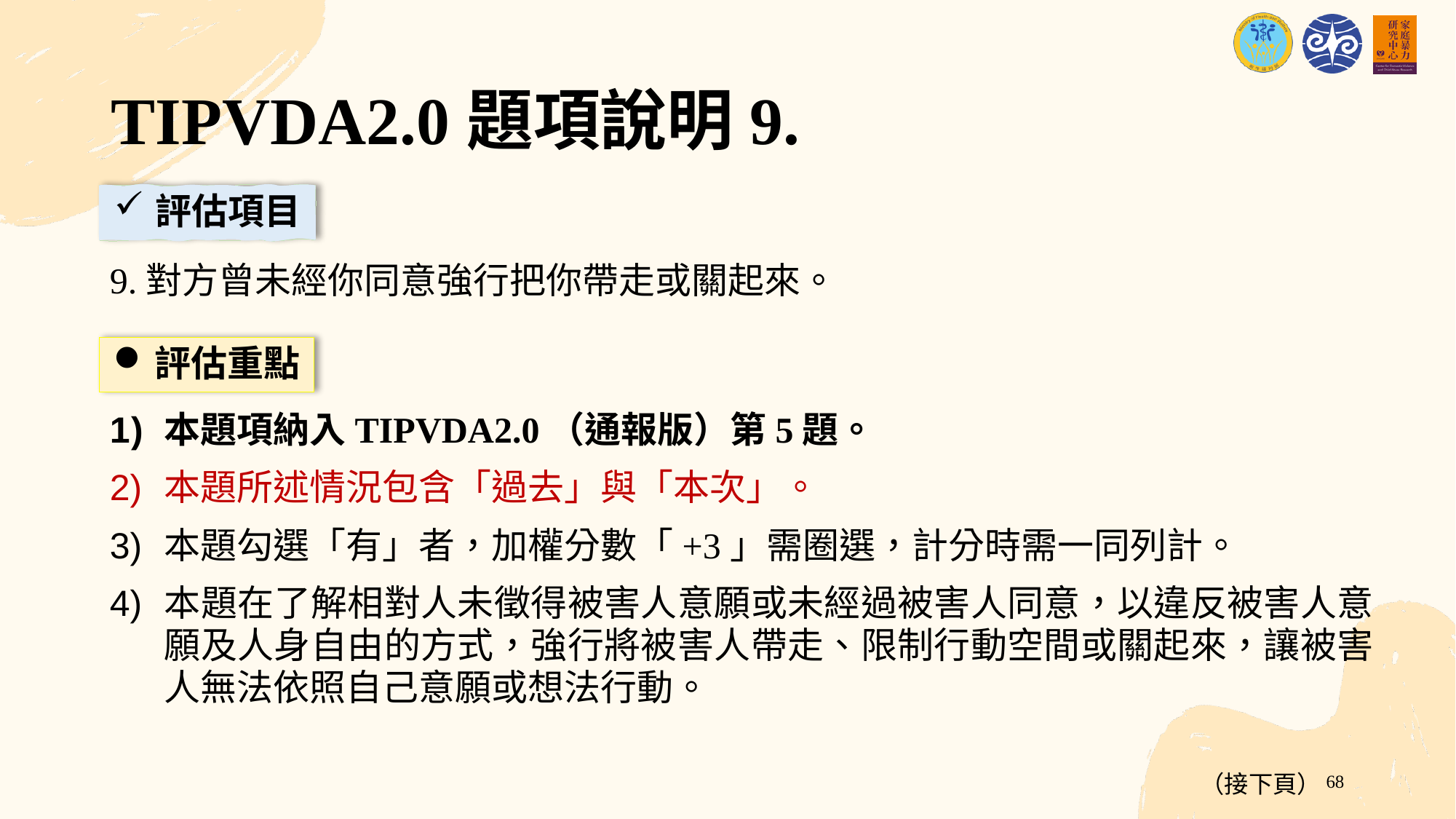

# TIPVDA2.0題項說明9.
評估項目
9.對方曾未經你同意強行把你帶走或關起來。
評估重點
本題項納入TIPVDA2.0（通報版）第5題。
本題所述情況包含「過去」與「本次」。
本題勾選「有」者，加權分數「+3」需圈選，計分時需一同列計。
本題在了解相對人未徵得被害人意願或未經過被害人同意，以違反被害人意願及人身自由的方式，強行將被害人帶走、限制行動空間或關起來，讓被害人無法依照自己意願或想法行動。
 （接下頁）
68